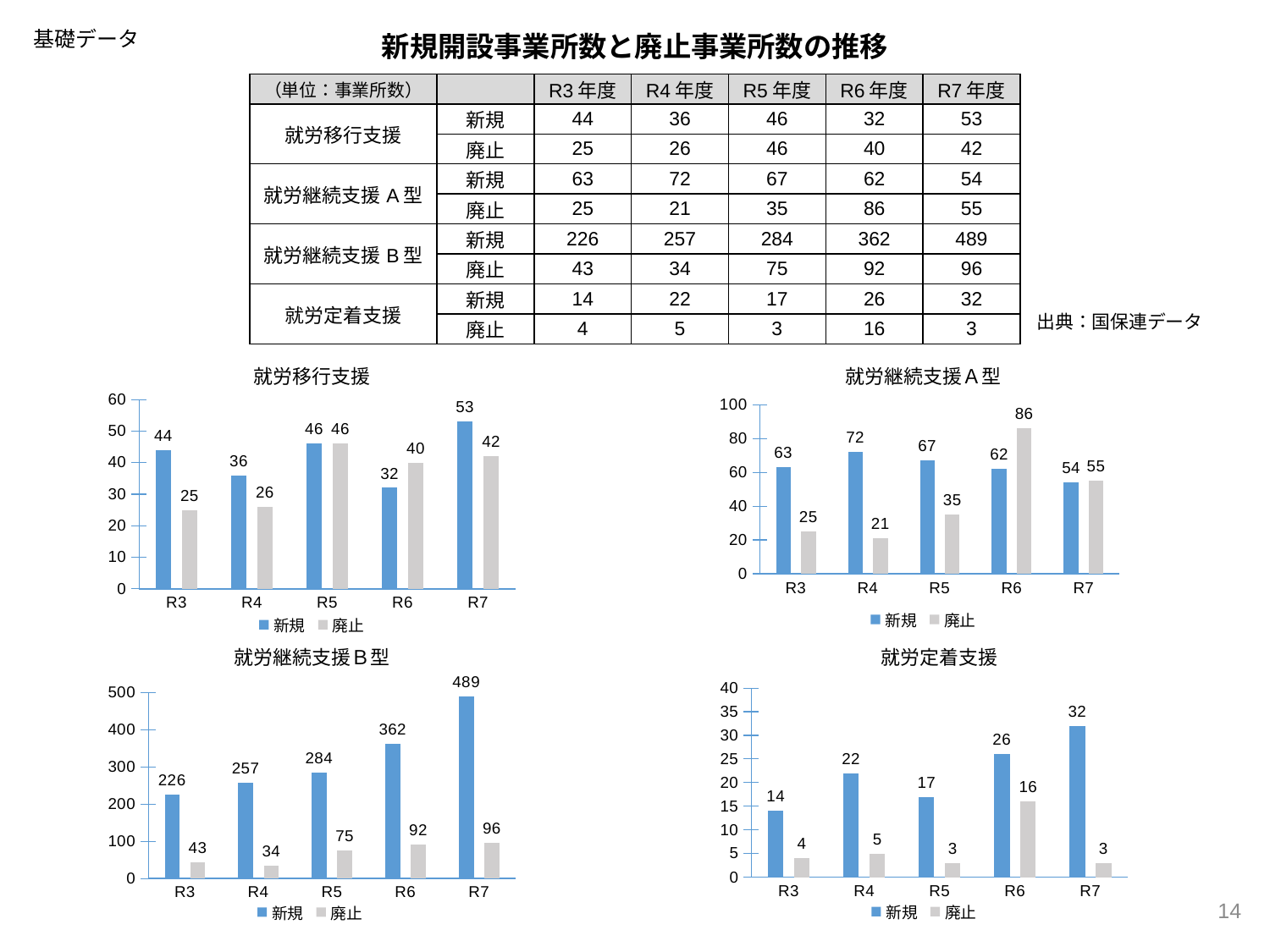

基礎データ
新規開設事業所数と廃止事業所数の推移
| （単位：事業所数） |  | R3年度 | R4年度 | R5年度 | R6年度 | R7年度 |
| --- | --- | --- | --- | --- | --- | --- |
| 就労移行支援 | 新規 | 44 | 36 | 46 | 32 | 53 |
|  | 廃止 | 25 | 26 | 46 | 40 | 42 |
| 就労継続支援A型 | 新規 | 63 | 72 | 67 | 62 | 54 |
|  | 廃止 | 25 | 21 | 35 | 86 | 55 |
| 就労継続支援B型 | 新規 | 226 | 257 | 284 | 362 | 489 |
|  | 廃止 | 43 | 34 | 75 | 92 | 96 |
| 就労定着支援 | 新規 | 14 | 22 | 17 | 26 | 32 |
|  | 廃止 | 4 | 5 | 3 | 16 | 3 |
出典：国保連データ
就労移行支援
就労継続支援Ａ型

### Chart

| Category | 新規 | 廃止 |
|---|---|---|
| R3 | 44.0 | 25.0 |
| R4 | 36.0 | 26.0 |
| R5 | 46.0 | 46.0 |
| R6 | 32.0 | 40.0 |
| R7 | 53.0 | 42.0 |

### Chart

| Category | 新規 | 廃止 |
|---|---|---|
| R3 | 63.0 | 25.0 |
| R4 | 72.0 | 21.0 |
| R5 | 67.0 | 35.0 |
| R6 | 62.0 | 86.0 |
| R7 | 54.0 | 55.0 |
就労継続支援Ｂ型
就労定着支援

### Chart

| Category | 新規 | 廃止 |
|---|---|---|
| R3 | 226.0 | 43.0 |
| R4 | 257.0 | 34.0 |
| R5 | 284.0 | 75.0 |
| R6 | 362.0 | 92.0 |
| R7 | 489.0 | 96.0 |

### Chart

| Category | 新規 | 廃止 |
|---|---|---|
| R3 | 14.0 | 4.0 |
| R4 | 22.0 | 5.0 |
| R5 | 17.0 | 3.0 |
| R6 | 26.0 | 16.0 |
| R7 | 32.0 | 3.0 |
14